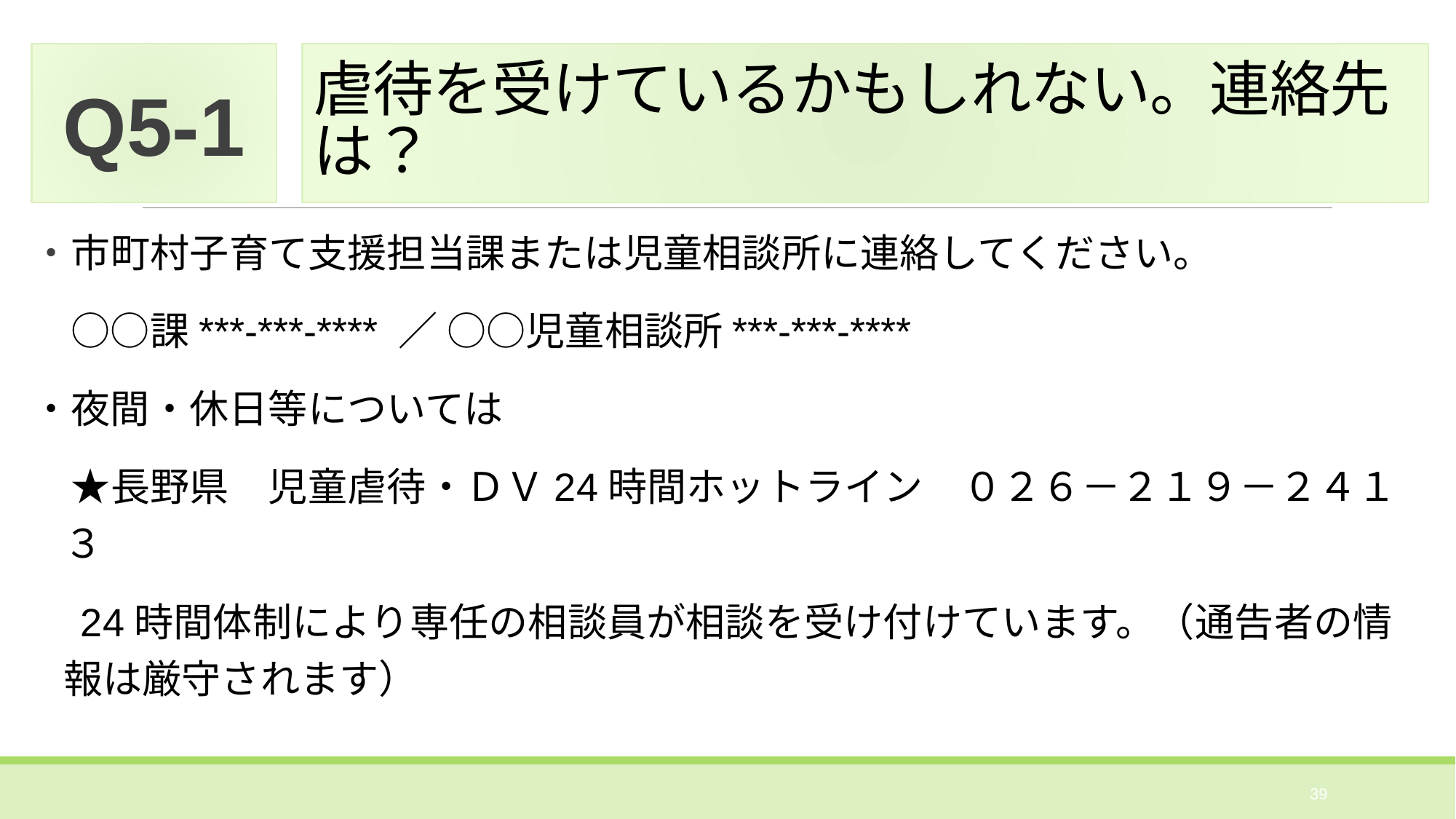

Q5-1
# 虐待を受けているかもしれない。連絡先は？
・市町村子育て支援担当課または児童相談所に連絡してください。
　○○課***-***-**** ／ ○○児童相談所***-***-****
・夜間・休日等については
　★長野県　児童虐待・ＤＶ24時間ホットライン　０２６－２１９－２４１３
　24時間体制により専任の相談員が相談を受け付けています。（通告者の情報は厳守されます）

39